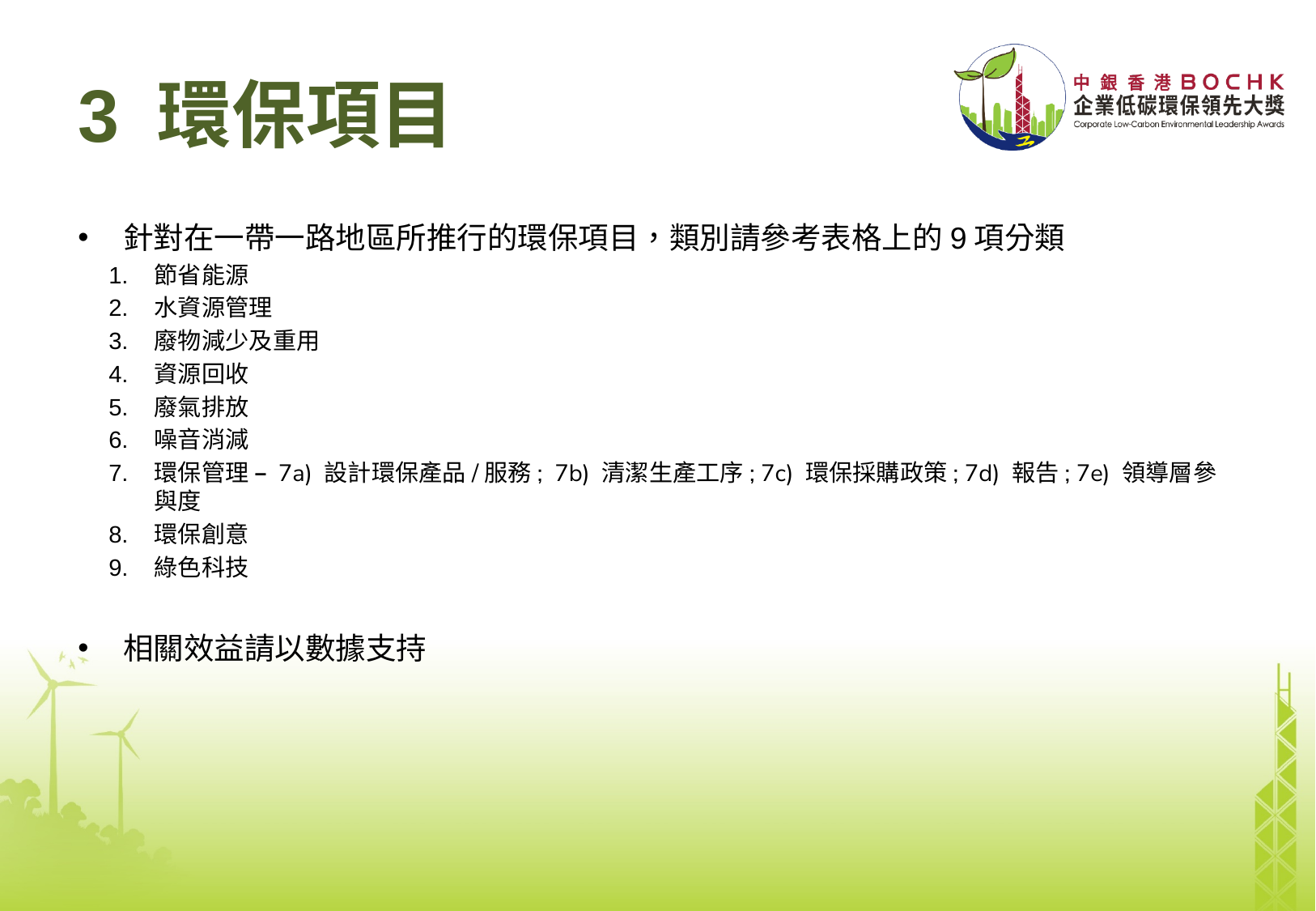

# 3 環保項目
針對在一帶一路地區所推行的環保項目，類別請參考表格上的9項分類
節省能源
水資源管理
廢物減少及重用
資源回收
廢氣排放
噪音消減
環保管理 – 7a) 設計環保產品/服務;  7b) 清潔生產工序; 7c) 環保採購政策; 7d) 報告; 7e) 領導層參與度
環保創意
綠色科技

相關效益請以數據支持